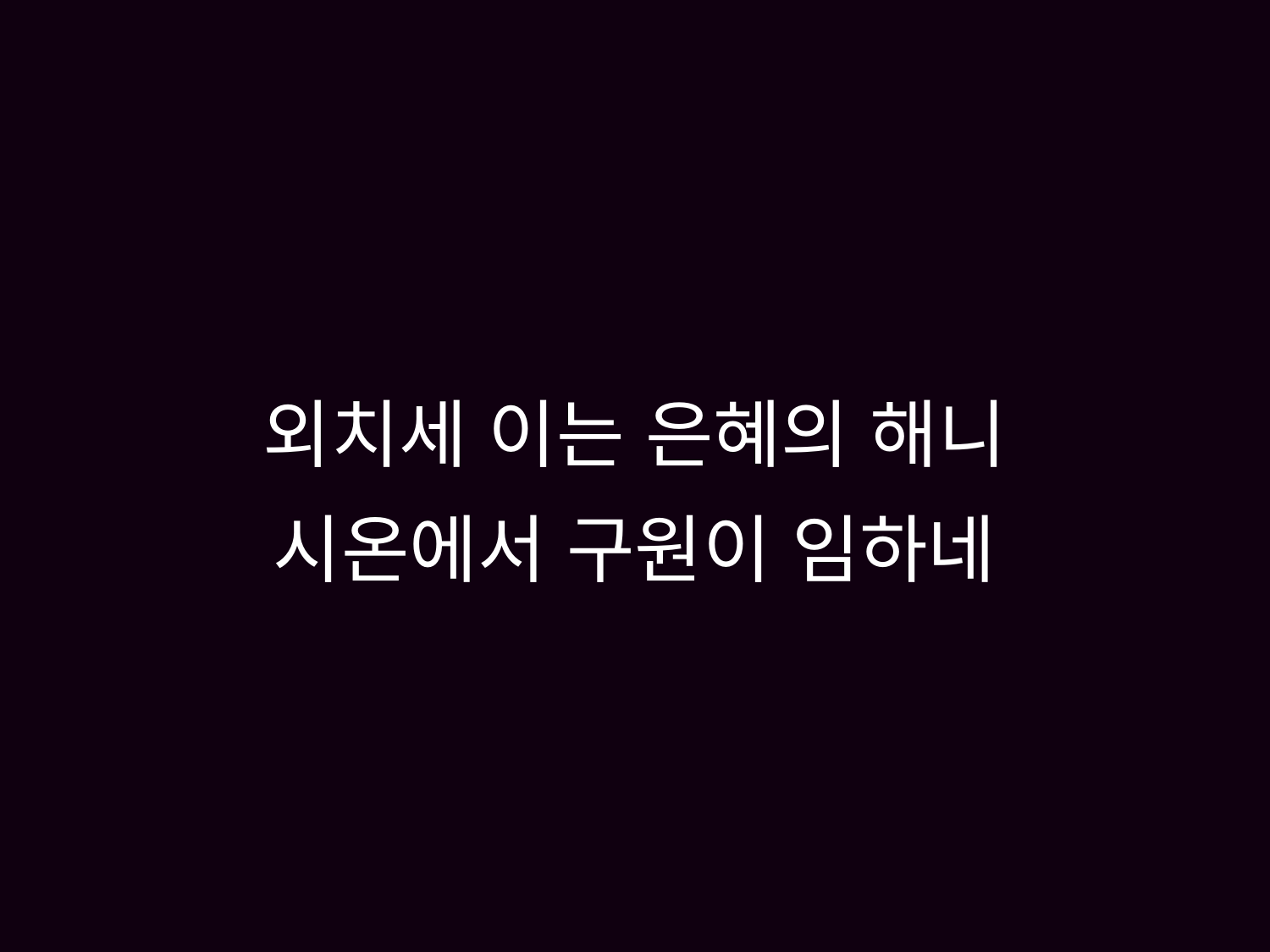

# 외치세 이는 은혜의 해니 시온에서 구원이 임하네